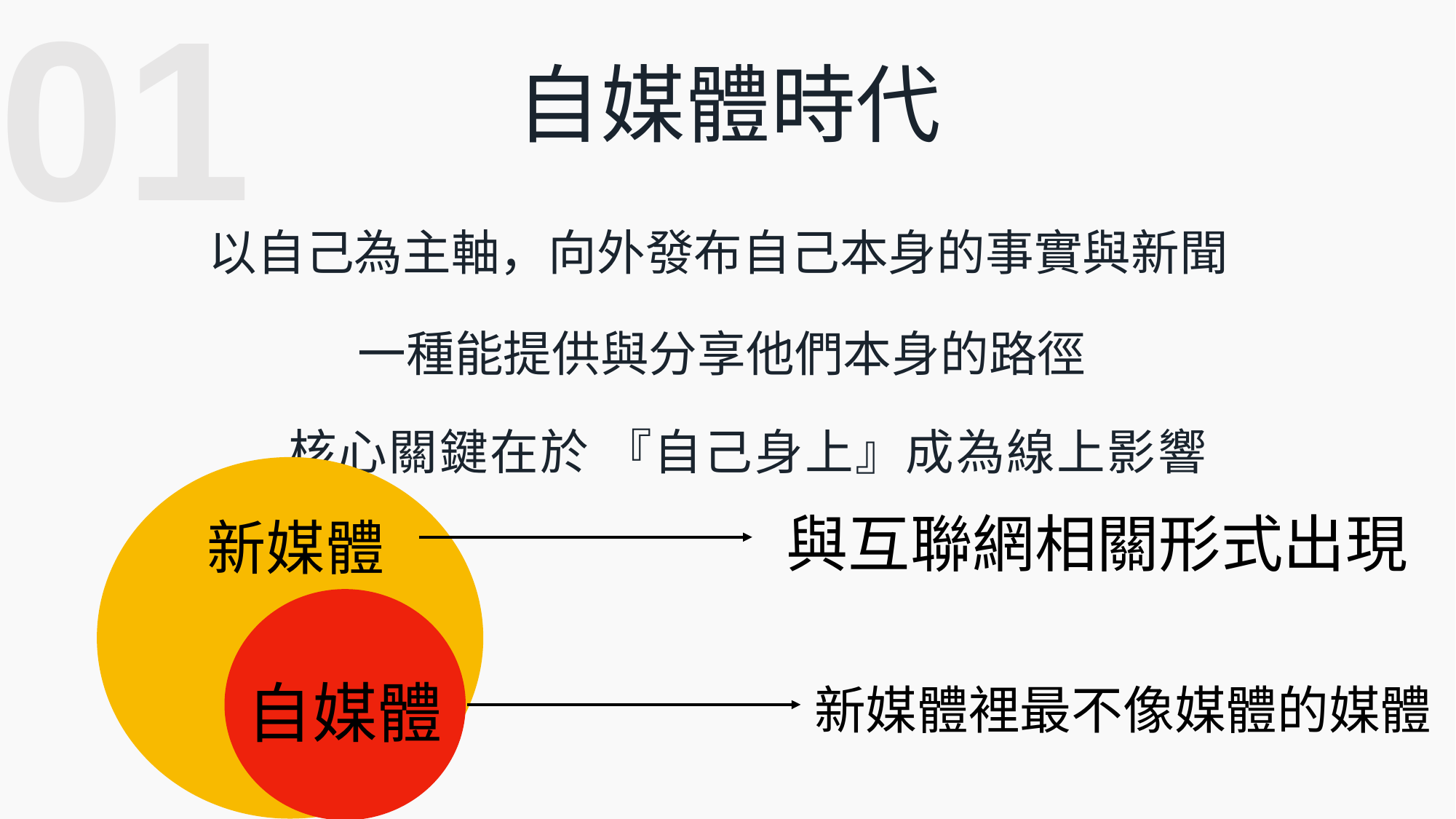

01
4
自媒體時代
以自己為主軸，向外發布自己本身的事實與新聞
一種能提供與分享他們本身的路徑
 核心關鍵在於 『自己身上』成為線上影響力

與互聯網相關形式出現
新媒體

自媒體
新媒體裡最不像媒體的媒體